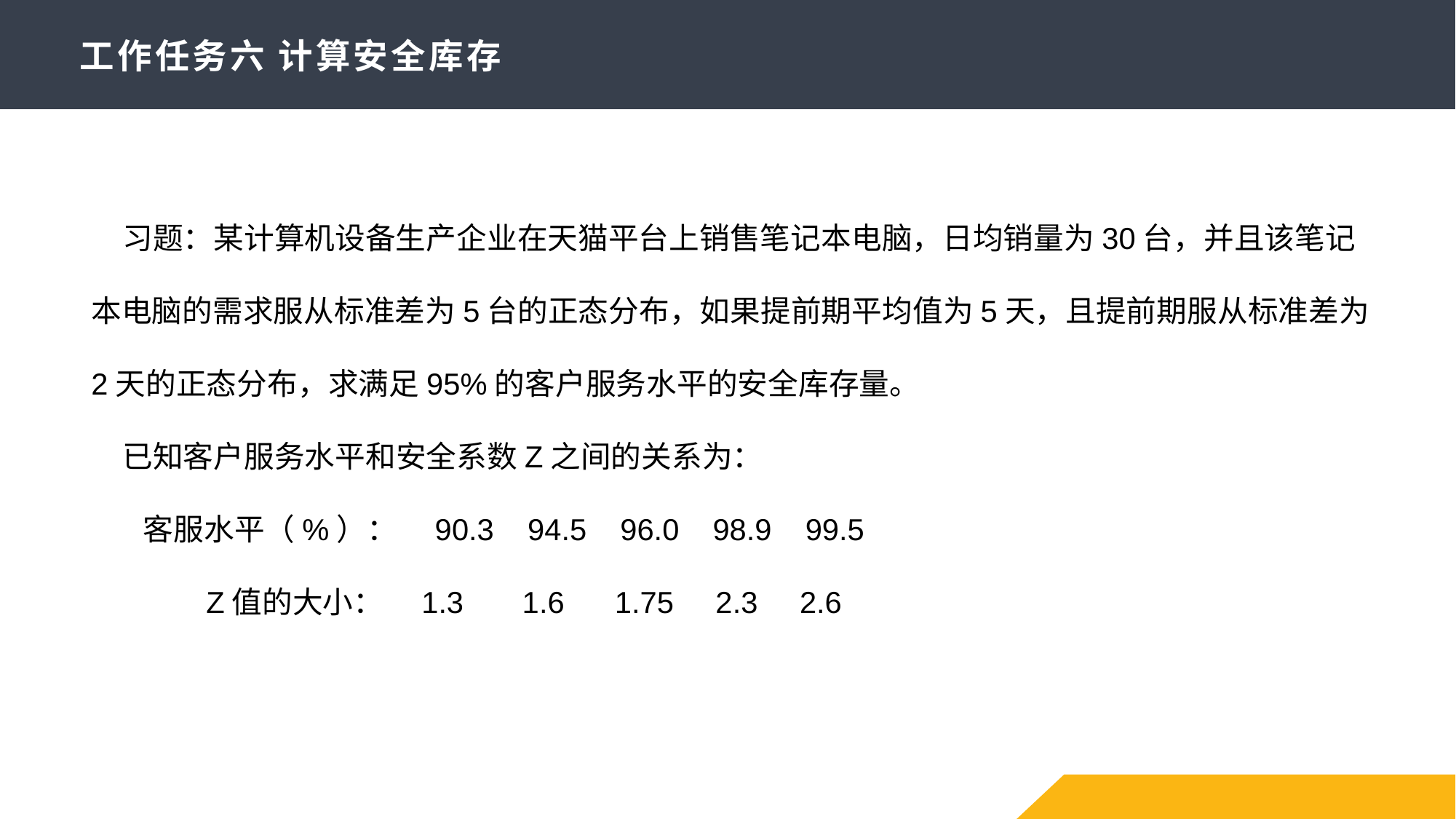

# 工作任务六 计算安全库存
习题：某计算机设备生产企业在天猫平台上销售笔记本电脑，日均销量为30台，并且该笔记本电脑的需求服从标准差为5台的正态分布，如果提前期平均值为5天，且提前期服从标准差为2天的正态分布，求满足95%的客户服务水平的安全库存量。
已知客户服务水平和安全系数Z之间的关系为：
  客服水平（%）：　90.3    94.5    96.0    98.9    99.5
          Z值的大小：　1.3       1.6      1.75     2.3     2.6